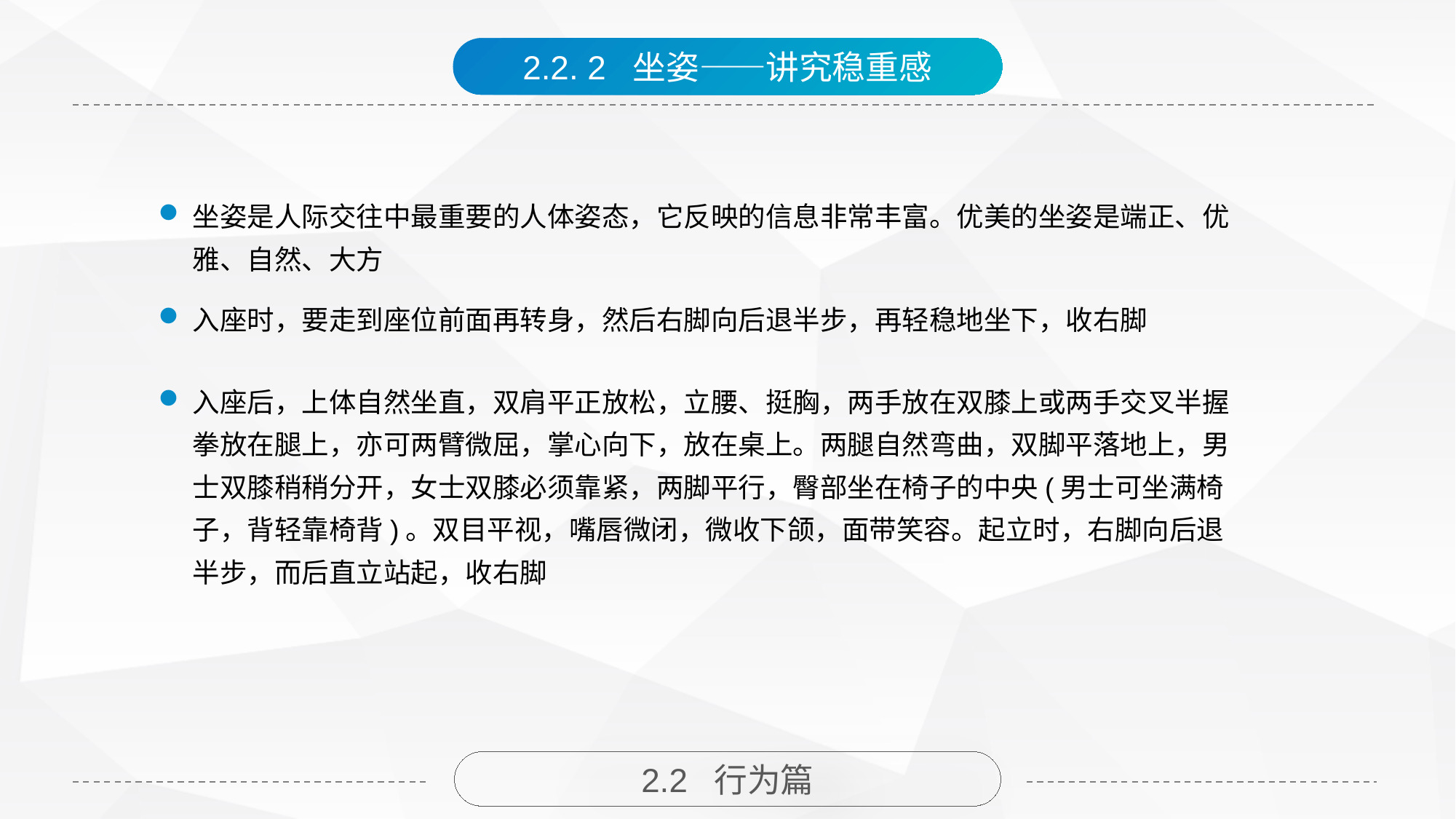

2.2. 2  坐姿——讲究稳重感
坐姿是人际交往中最重要的人体姿态，它反映的信息非常丰富。优美的坐姿是端正、优雅、自然、大方
入座时，要走到座位前面再转身，然后右脚向后退半步，再轻稳地坐下，收右脚
入座后，上体自然坐直，双肩平正放松，立腰、挺胸，两手放在双膝上或两手交叉半握拳放在腿上，亦可两臂微屈，掌心向下，放在桌上。两腿自然弯曲，双脚平落地上，男士双膝稍稍分开，女士双膝必须靠紧，两脚平行，臀部坐在椅子的中央(男士可坐满椅子，背轻靠椅背)。双目平视，嘴唇微闭，微收下颌，面带笑容。起立时，右脚向后退半步，而后直立站起，收右脚
2.2  行为篇